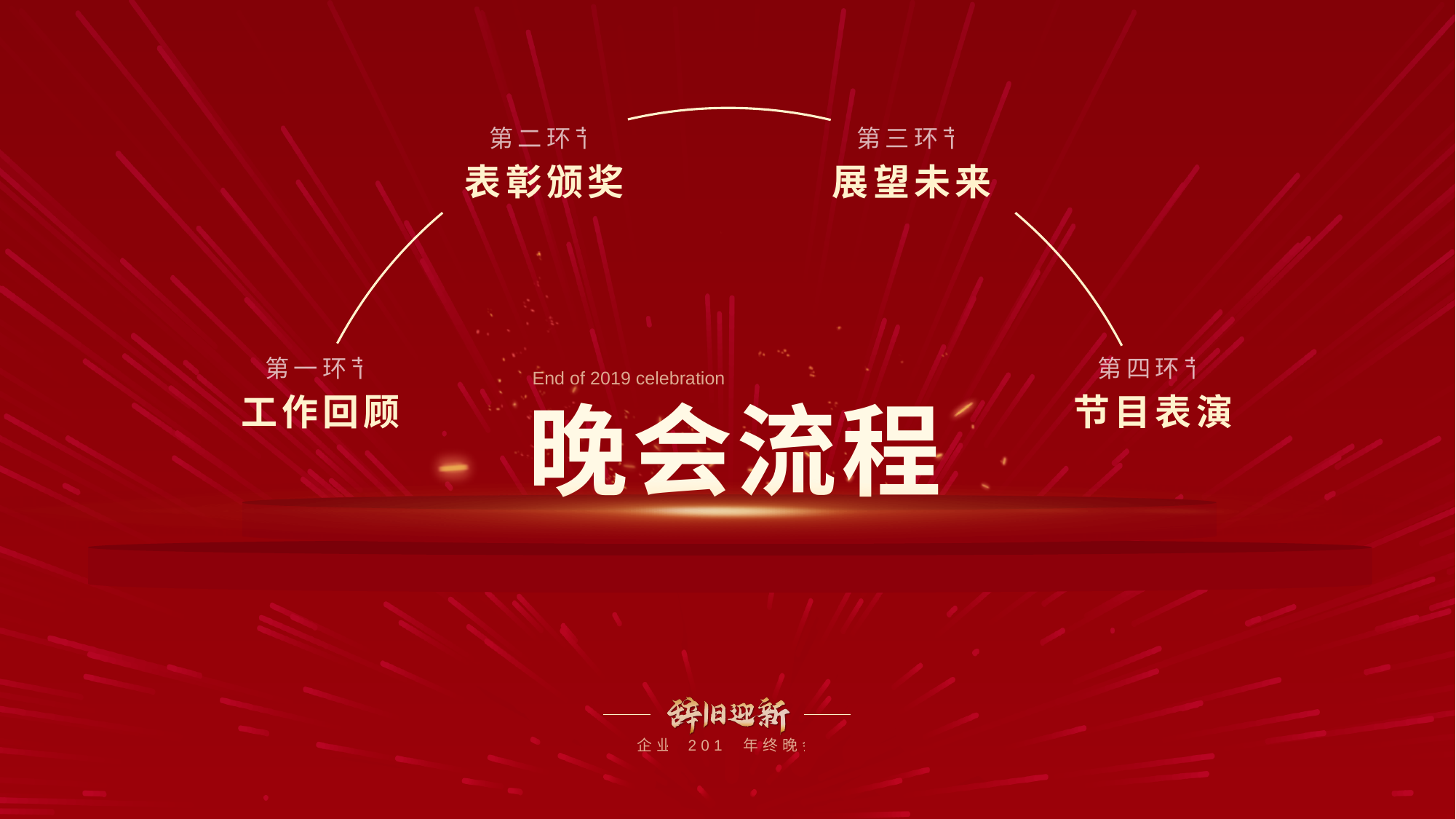

第二环节
第三环节
表彰颁奖
展望未来
第一环节
第四环节
工作回顾
节目表演
企业 2019年终晚会